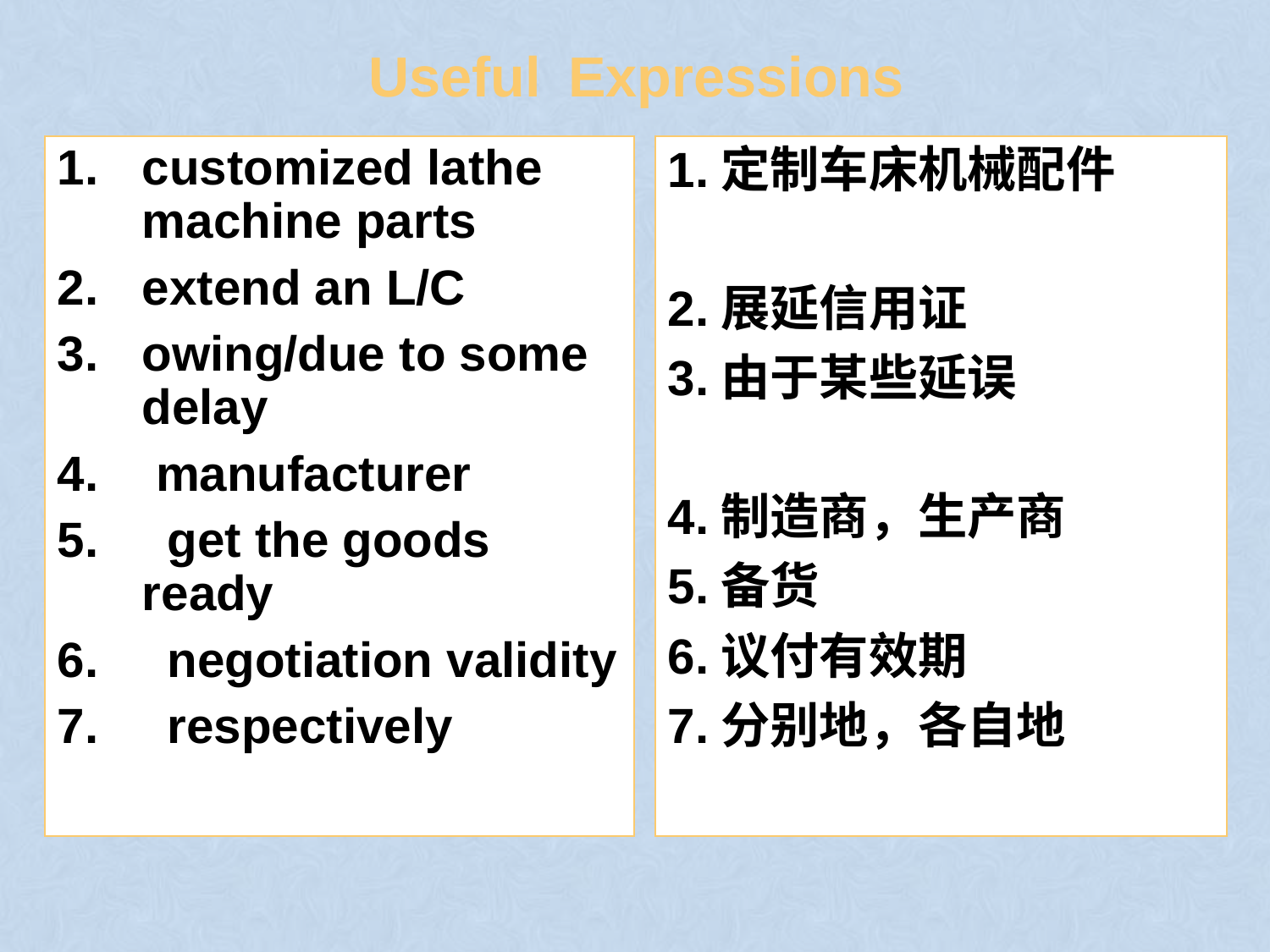

# Useful Expressions
customized lathe machine parts
extend an L/C
owing/due to some delay
 manufacturer
5.     get the goods ready
6.     negotiation validity
7.     respectively
1.定制车床机械配件

2.展延信用证
3.由于某些延误

4.制造商，生产商
5.备货
6.议付有效期
7.分别地，各自地